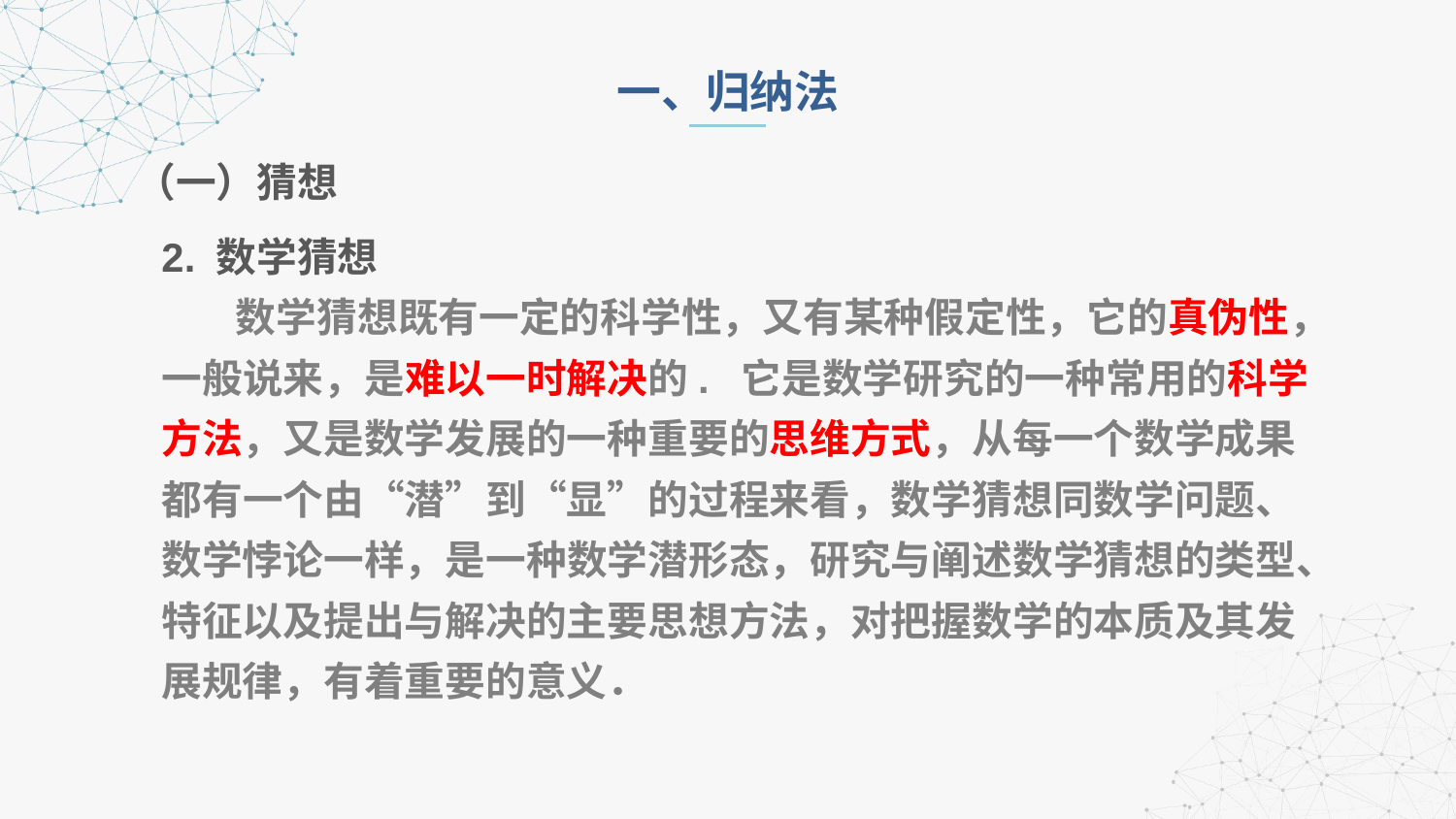

一、归纳法
（一）猜想
2. 数学猜想
       数学猜想既有一定的科学性，又有某种假定性，它的真伪性，一般说来，是难以一时解决的.  它是数学研究的一种常用的科学方法，又是数学发展的一种重要的思维方式，从每一个数学成果都有一个由“潜”到“显”的过程来看，数学猜想同数学问题、数学悖论一样，是一种数学潜形态，研究与阐述数学猜想的类型、特征以及提出与解决的主要思想方法，对把握数学的本质及其发展规律，有着重要的意义．